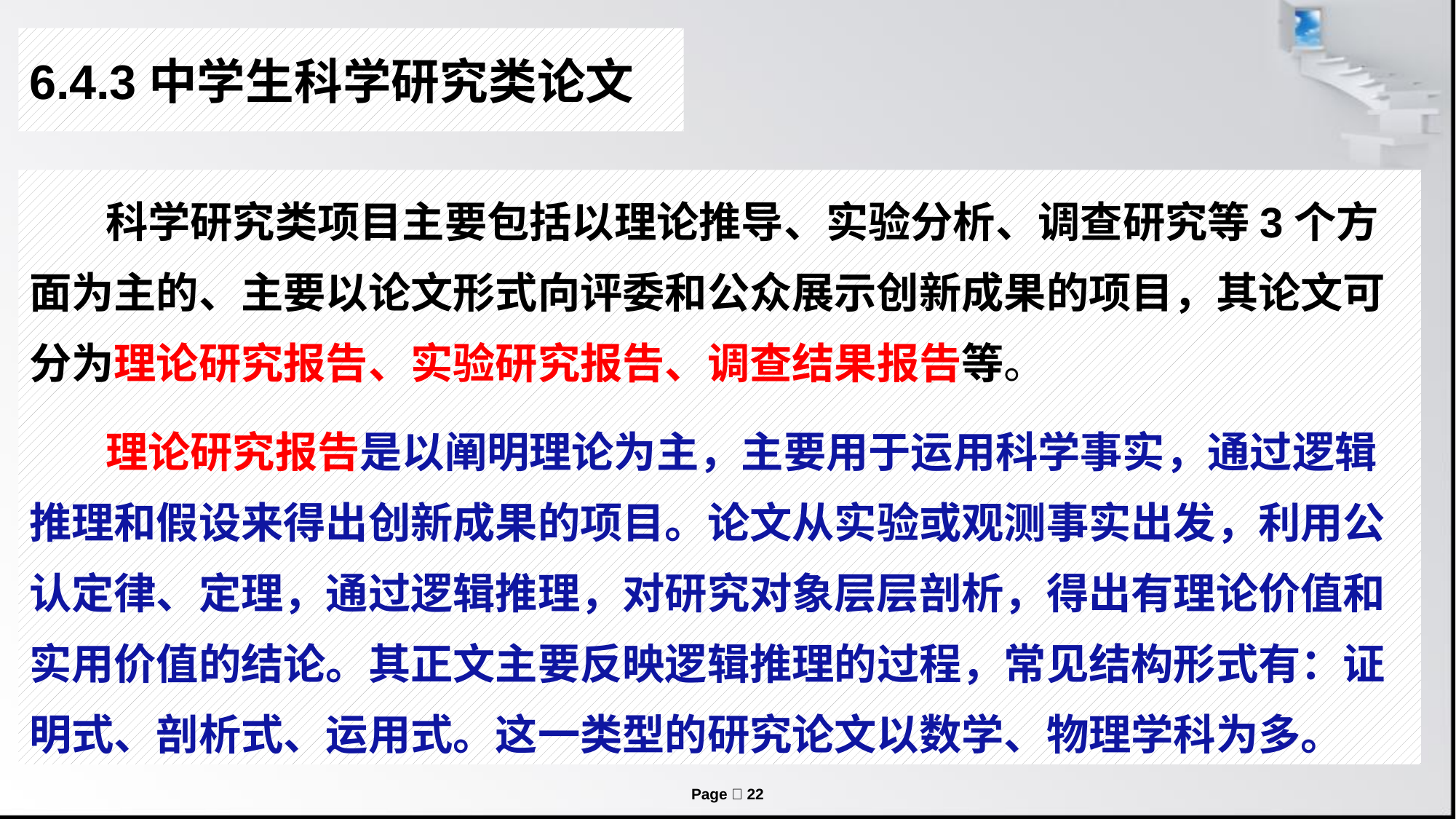

# 6.4.3中学生科学研究类论文
       科学研究类项目主要包括以理论推导、实验分析、调查研究等3个方面为主的、主要以论文形式向评委和公众展示创新成果的项目，其论文可分为理论研究报告、实验研究报告、调查结果报告等。
       理论研究报告是以阐明理论为主，主要用于运用科学事实，通过逻辑推理和假设来得出创新成果的项目。论文从实验或观测事实出发，利用公认定律、定理，通过逻辑推理，对研究对象层层剖析，得出有理论价值和实用价值的结论。其正文主要反映逻辑推理的过程，常见结构形式有：证明式、剖析式、运用式。这一类型的研究论文以数学、物理学科为多。